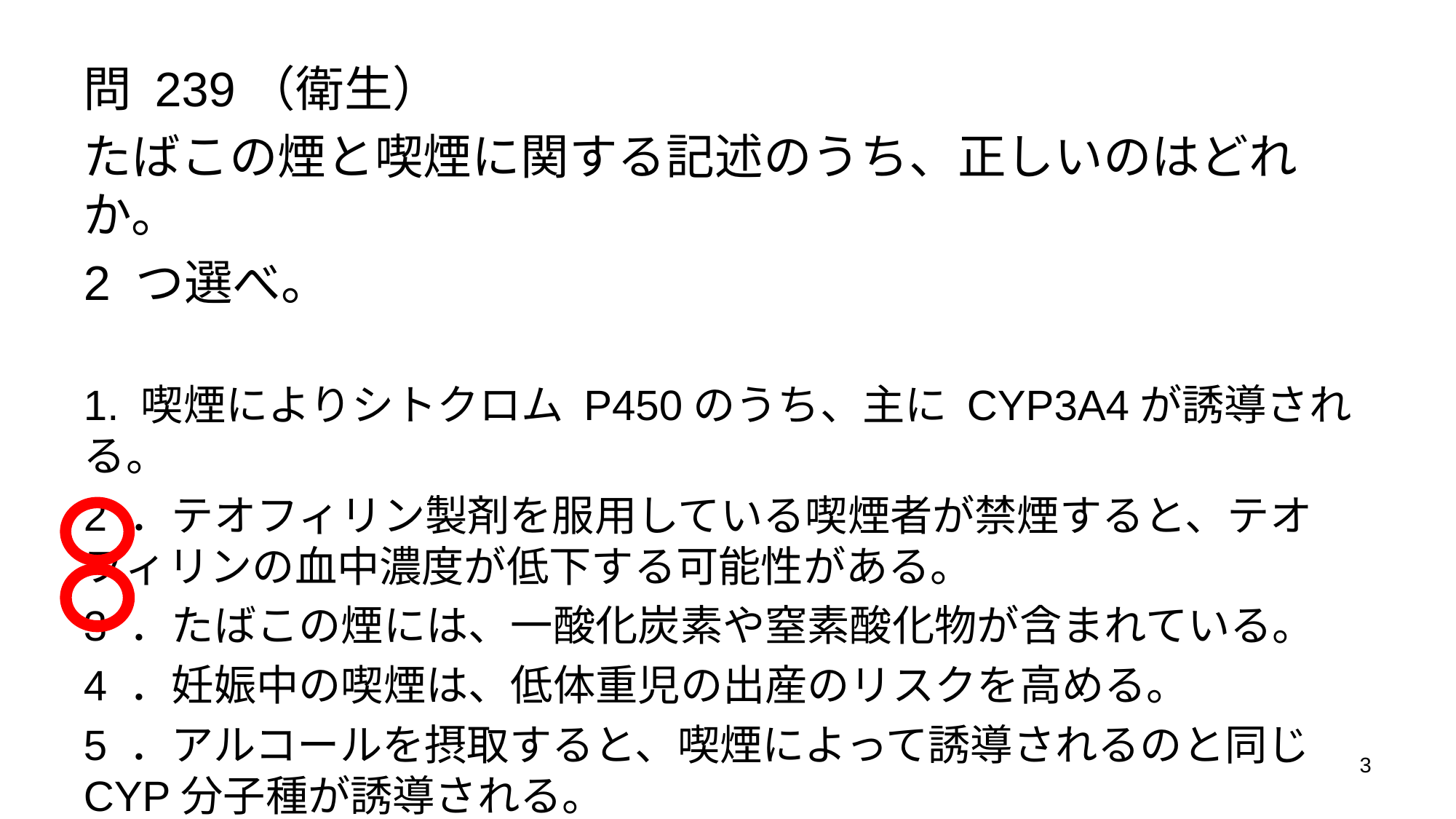

問 239（衛生）
たばこの煙と喫煙に関する記述のうち、正しいのはどれか。
2 つ選べ。

1. 喫煙によりシトクロム P450のうち、主に CYP3A4が誘導される。
2 ．テオフィリン製剤を服用している喫煙者が禁煙すると、テオフィリンの血中濃度が低下する可能性がある。
3 ．たばこの煙には、一酸化炭素や窒素酸化物が含まれている。
4 ．妊娠中の喫煙は、低体重児の出産のリスクを高める。
5 ．アルコールを摂取すると、喫煙によって誘導されるのと同じ CYP分子種が誘導される。

3